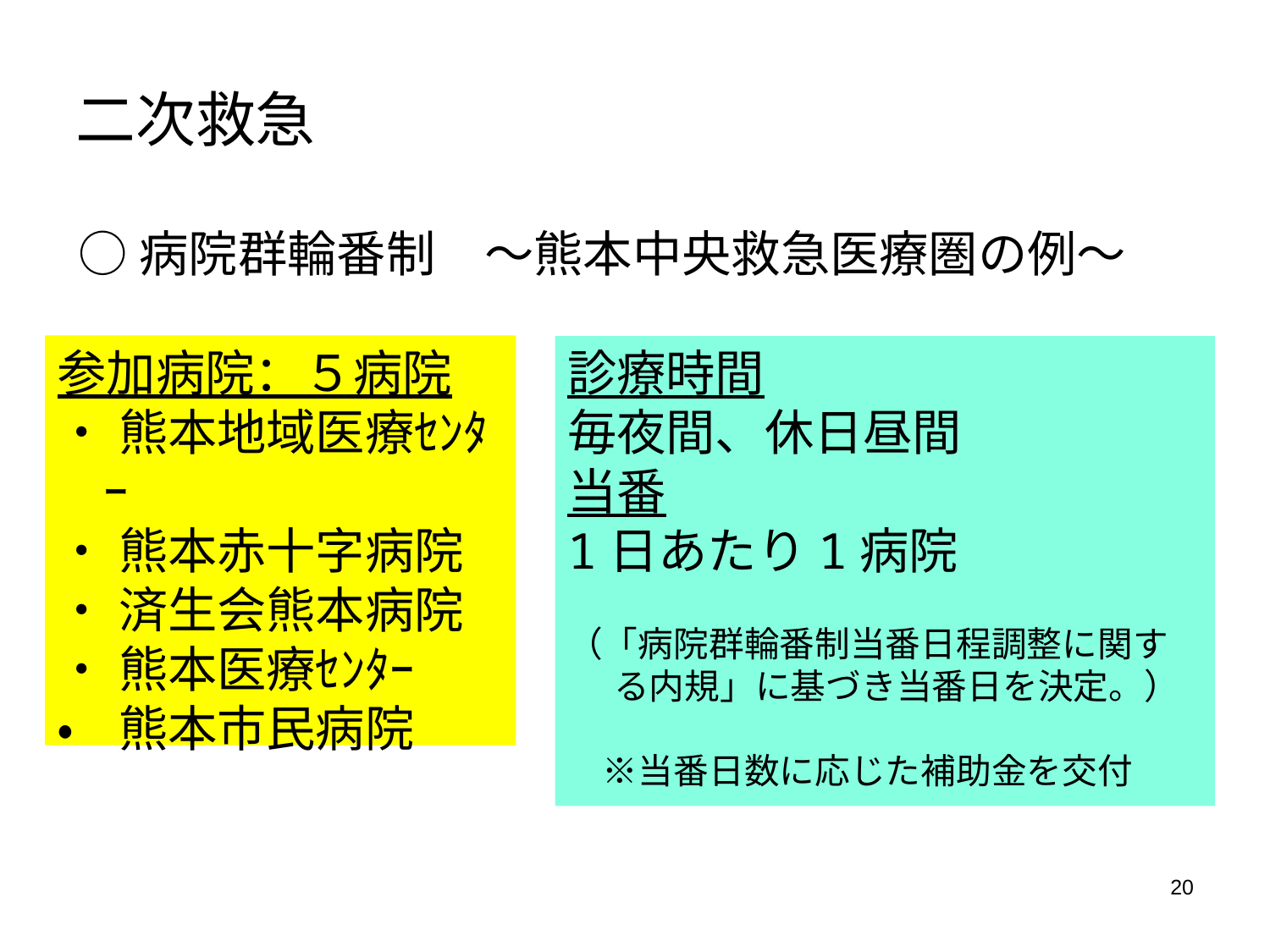

二次救急
○病院群輪番制　～熊本中央救急医療圏の例～
参加病院：５病院
•熊本地域医療ｾﾝﾀｰ
•熊本赤十字病院
•済生会熊本病院
•熊本医療ｾﾝﾀｰ
•熊本市民病院
診療時間
毎夜間、休日昼間
当番
1日あたり1病院

（「病院群輪番制当番日程調整に関する内規」に基づき当番日を決定。）

　※当番日数に応じた補助金を交付

20